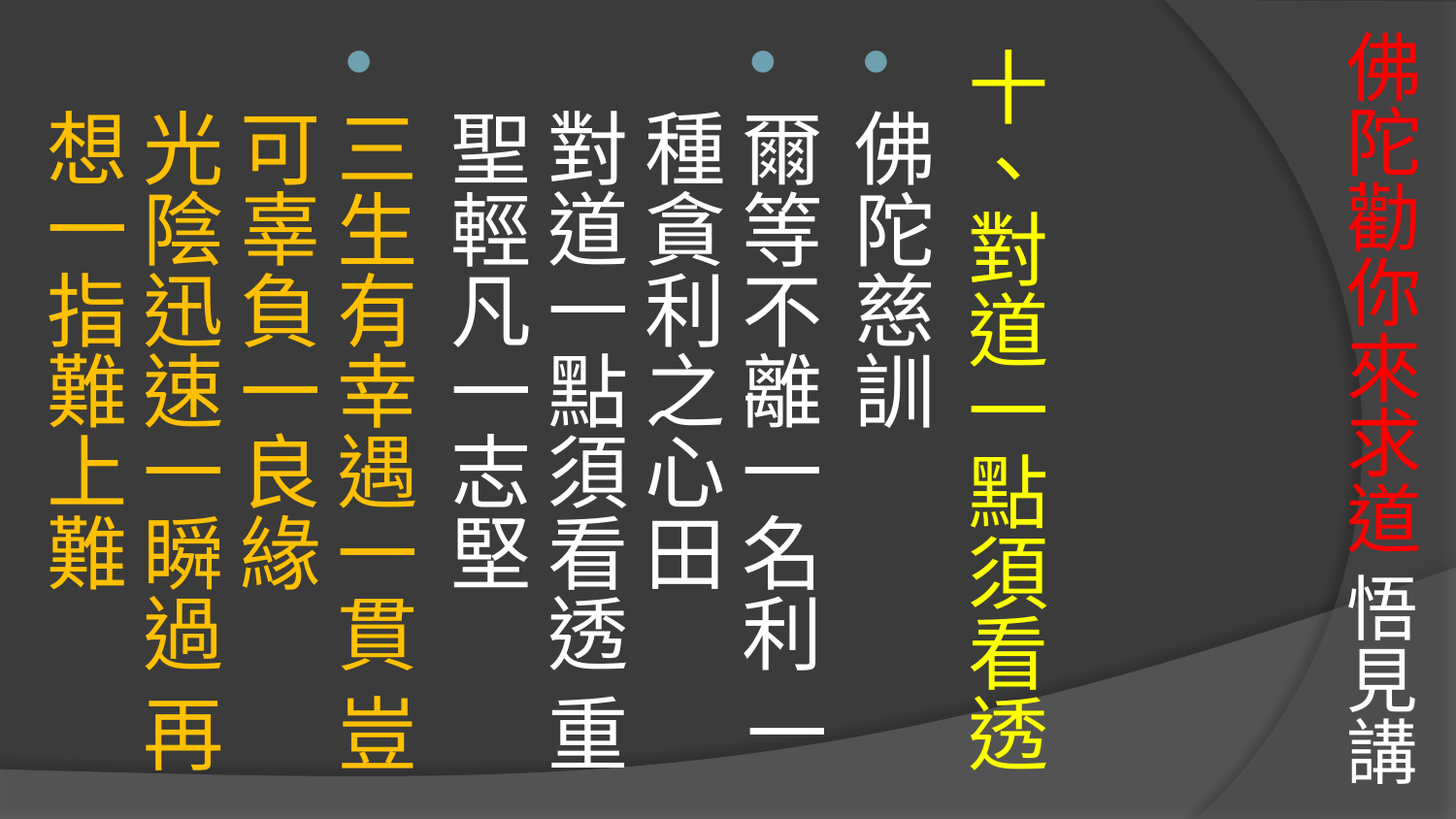

# 佛陀勸你來求道 悟見講
十、對道一點須看透
佛陀慈訓
爾等不離一名利 一種貪利之心田
對道一點須看透 重聖輕凡一志堅
三生有幸遇一貫 豈可辜負一良緣 
光陰迅速一瞬過 再想一指難上難